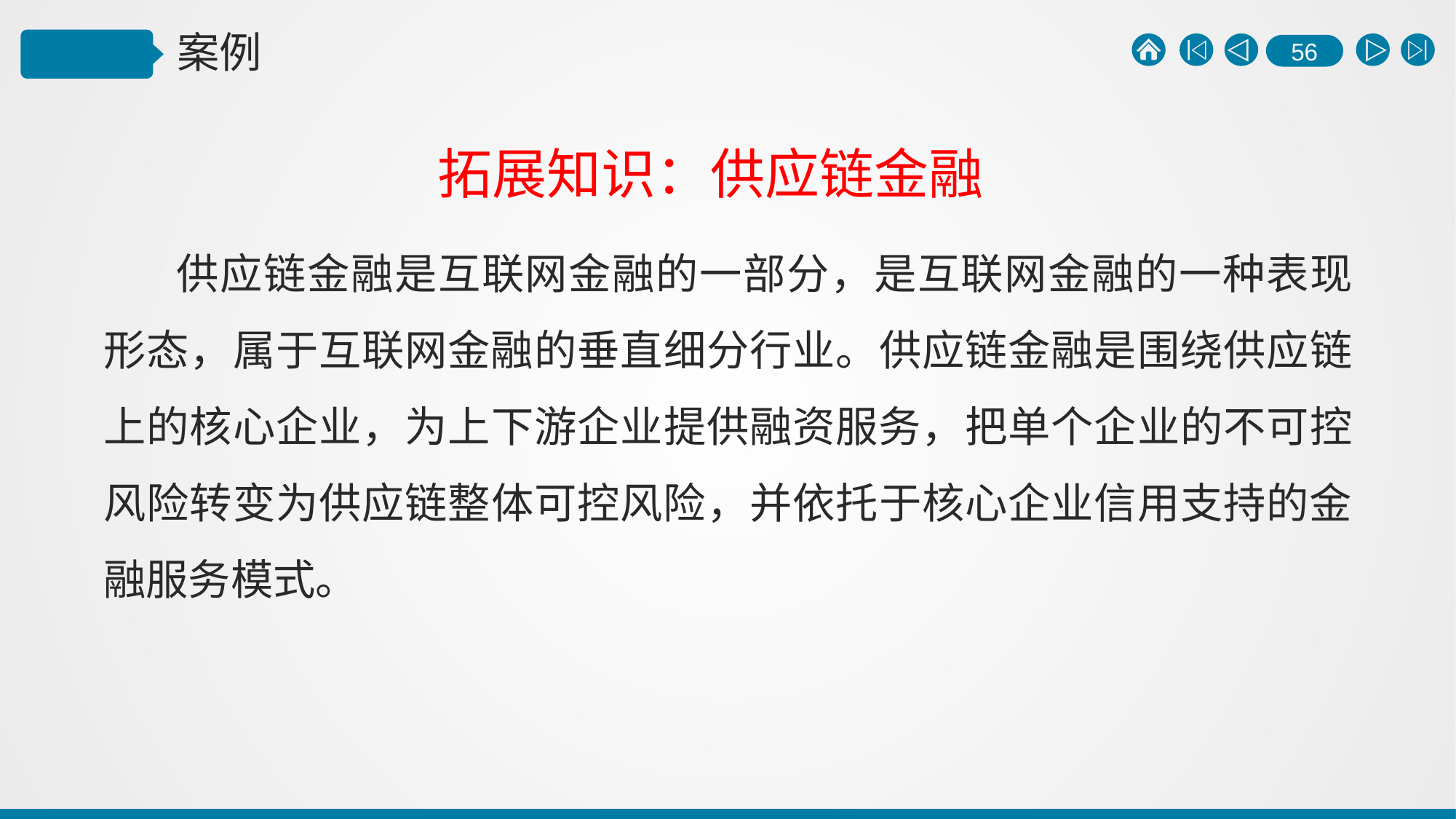

拓展知识：供应链金融
供应链金融是互联网金融的一部分，是互联网金融的一种表现形态，属于互联网金融的垂直细分行业。供应链金融是围绕供应链上的核心企业，为上下游企业提供融资服务，把单个企业的不可控风险转变为供应链整体可控风险，并依托于核心企业信用支持的金融服务模式。